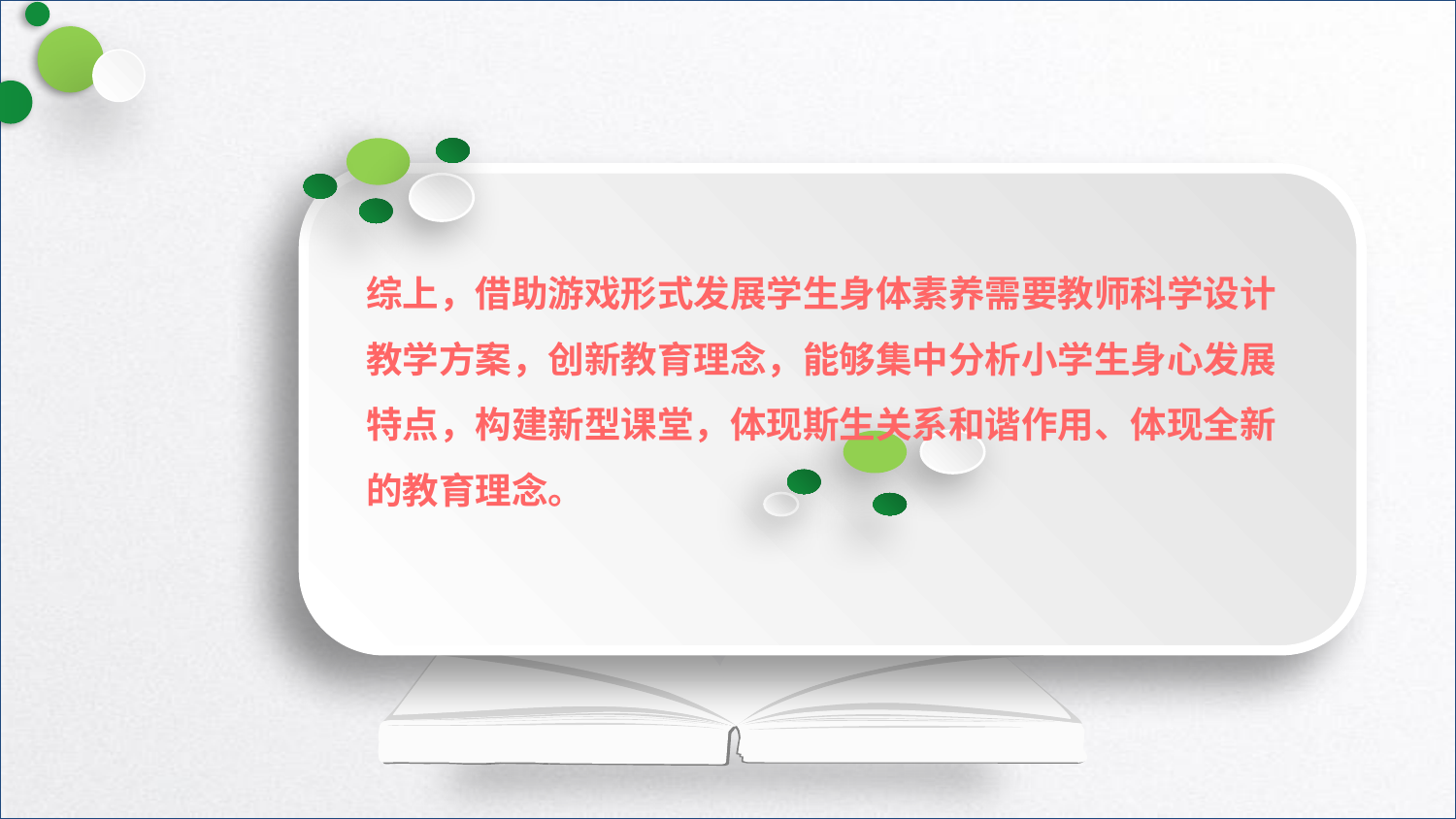

综上，借助游戏形式发展学生身体素养需要教师科学设计教学方案，创新教育理念，能够集中分析小学生身心发展特点，构建新型课堂，体现斯生关系和谐作用、体现全新的教育理念。